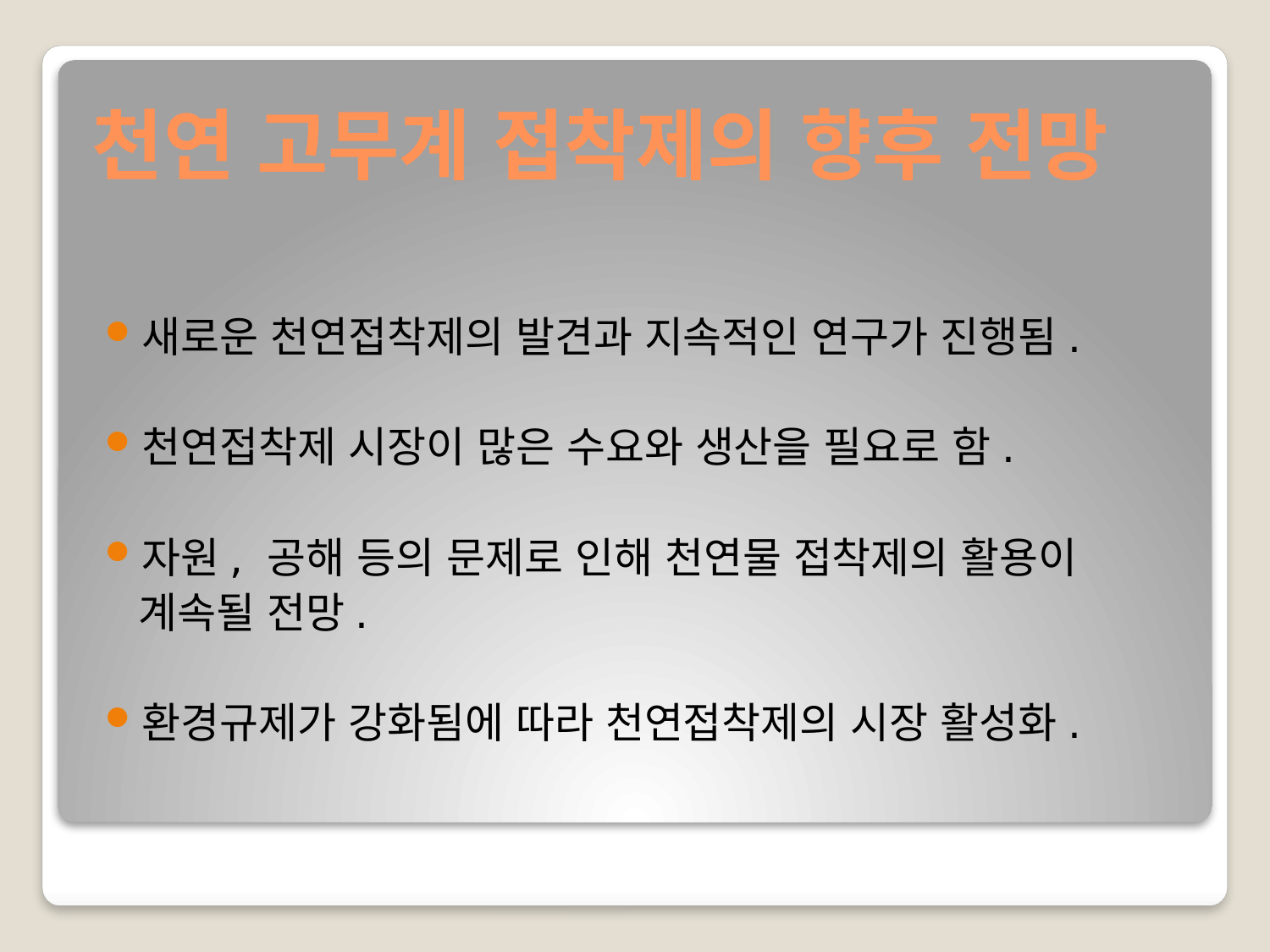

# 천연 고무계 접착제의 향후 전망
새로운 천연접착제의 발견과 지속적인 연구가 진행됨.

천연접착제 시장이 많은 수요와 생산을 필요로 함.

자원, 공해 등의 문제로 인해 천연물 접착제의 활용이
  계속될 전망.

환경규제가 강화됨에 따라 천연접착제의 시장 활성화.